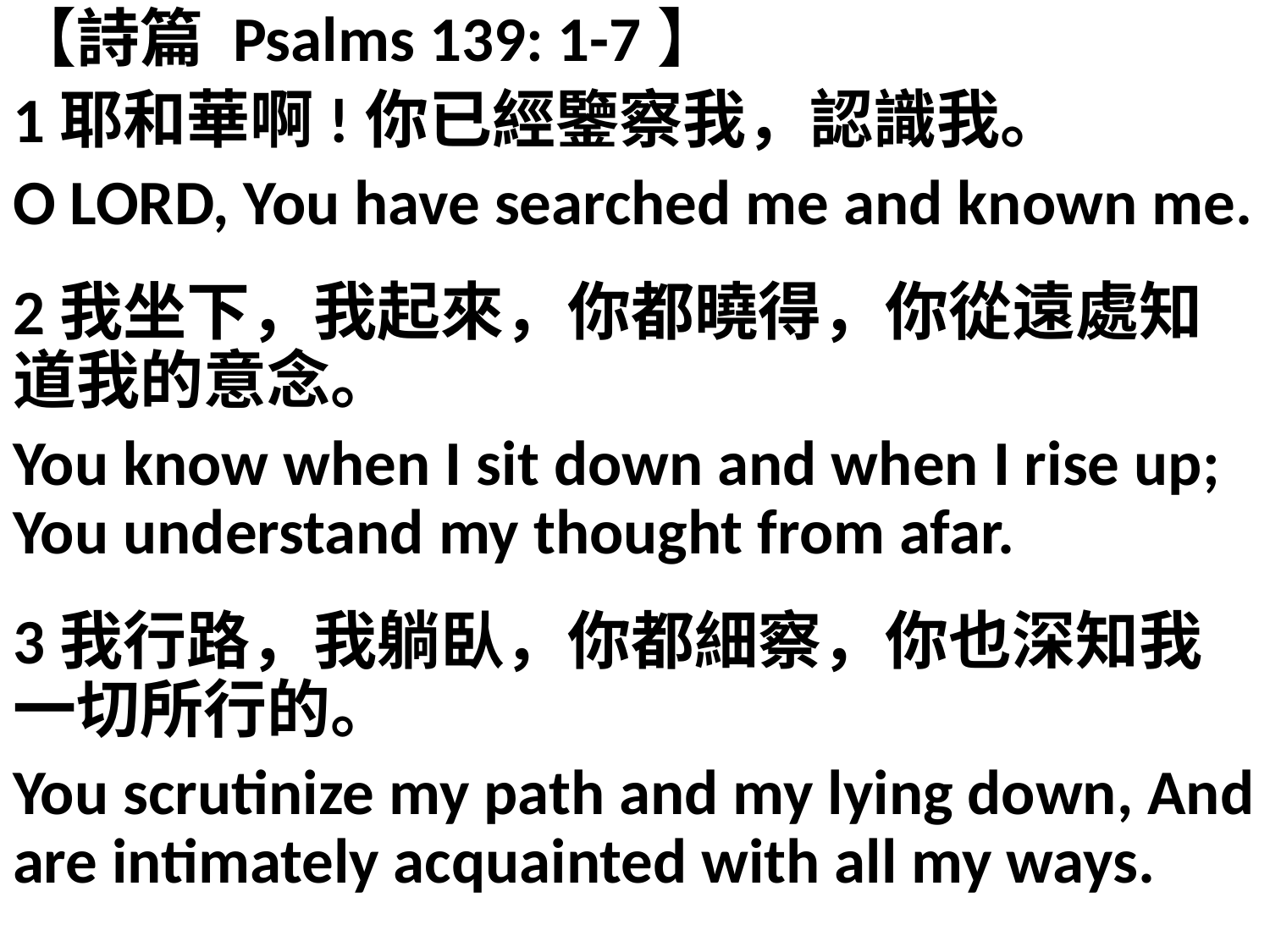

【詩篇 Psalms 139: 1-7】
1耶和華啊!你已經鑒察我，認識我。
O LORD, You have searched me and known me.

2我坐下，我起來，你都曉得，你從遠處知道我的意念。
You know when I sit down and when I rise up; You understand my thought from afar.

3我行路，我躺臥，你都細察，你也深知我一切所行的。
You scrutinize my path and my lying down, And are intimately acquainted with all my ways.